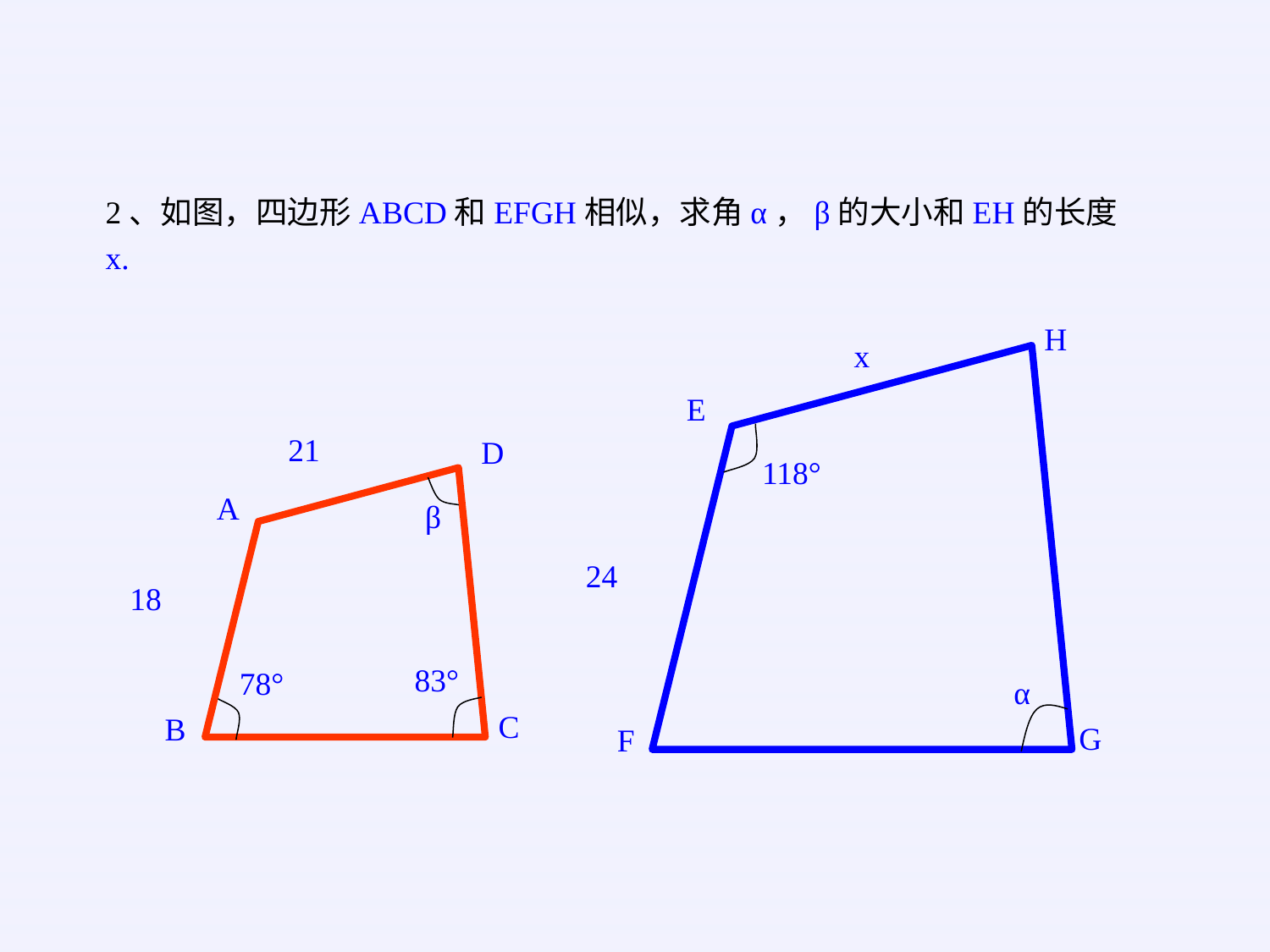

2、如图，四边形ABCD和EFGH相似，求角α，β的大小和EH的长度x.
H
x

E
21

D
118°

A
β
24
18
83°
78°
α

C

B
G
F